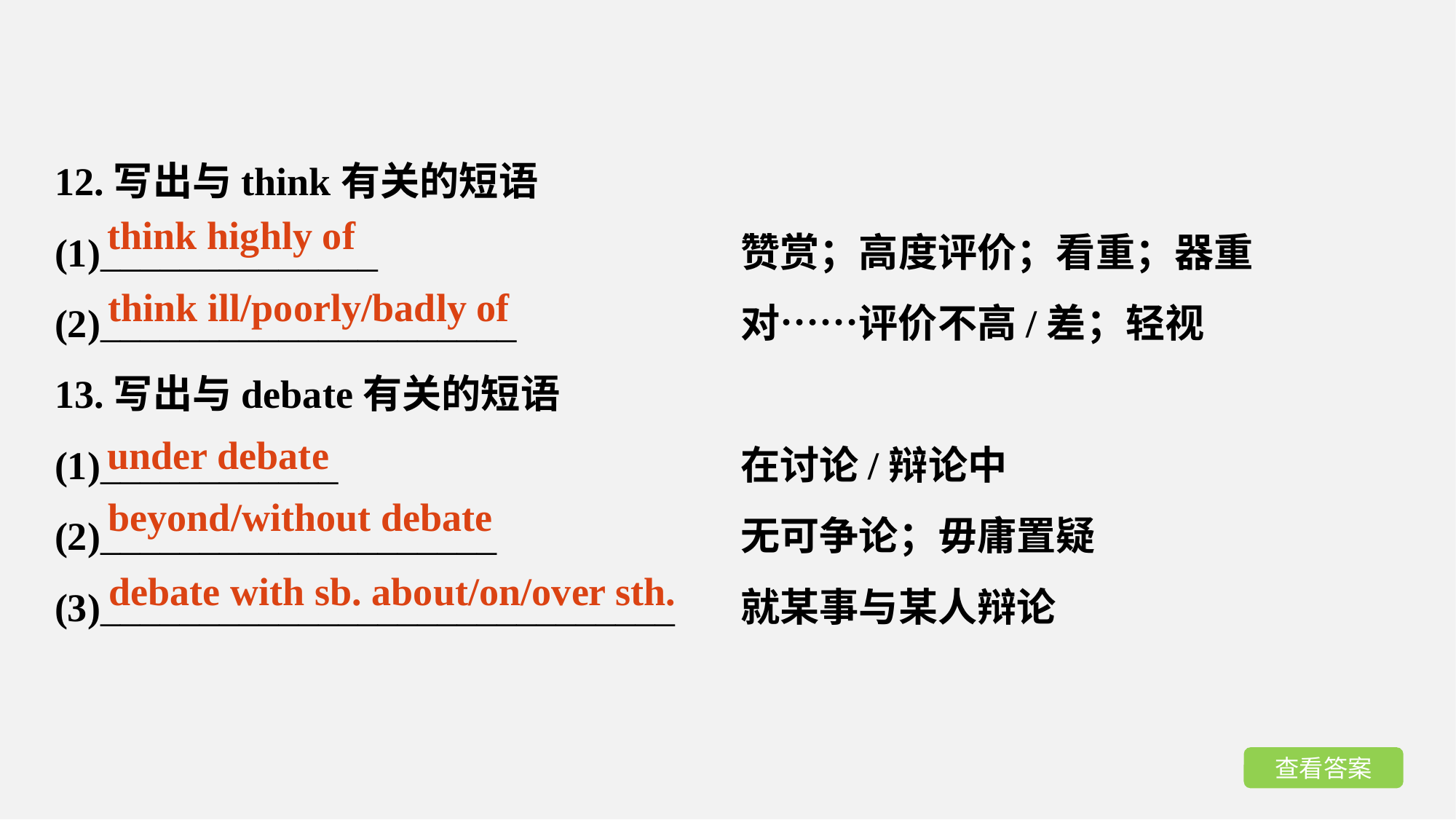

12.写出与think有关的短语
(1)______________ 	赞赏；高度评价；看重；器重
(2)_____________________ 	对……评价不高/差；轻视
13.写出与debate有关的短语
(1)____________ 	在讨论/辩论中
(2)____________________ 	无可争论；毋庸置疑
(3)_____________________________ 	就某事与某人辩论
think highly of
think ill/poorly/badly of
under debate
beyond/without debate
debate with sb. about/on/over sth.
查看答案